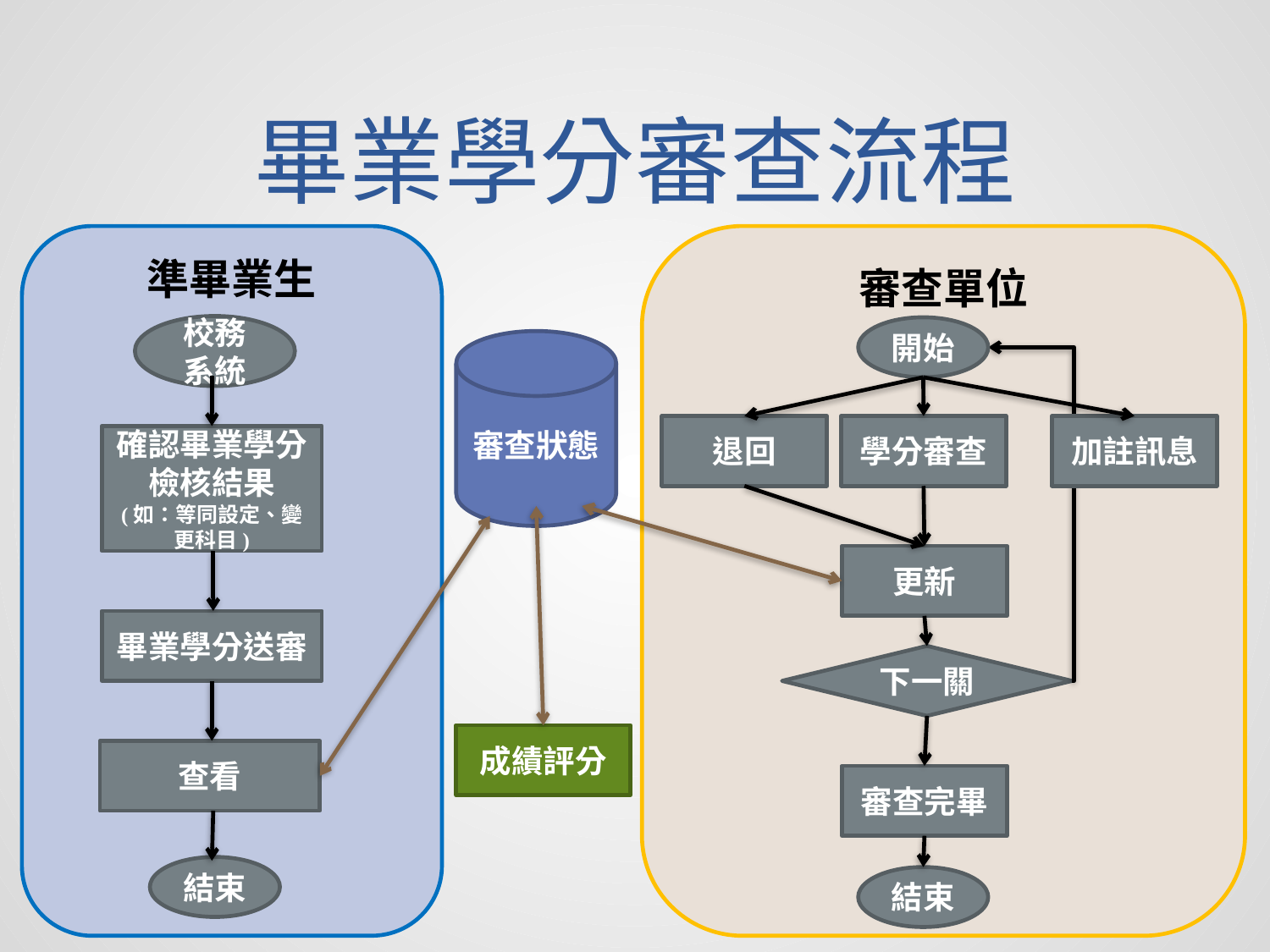

# 畢業學分審查流程
準畢業生
審查單位
校務系統
開始
審查狀態
退回
學分審查
加註訊息
確認畢業學分檢核結果
(如：等同設定、變更科目)
更新
畢業學分送審
下一關
成績評分
查看
審查完畢
結束
結束